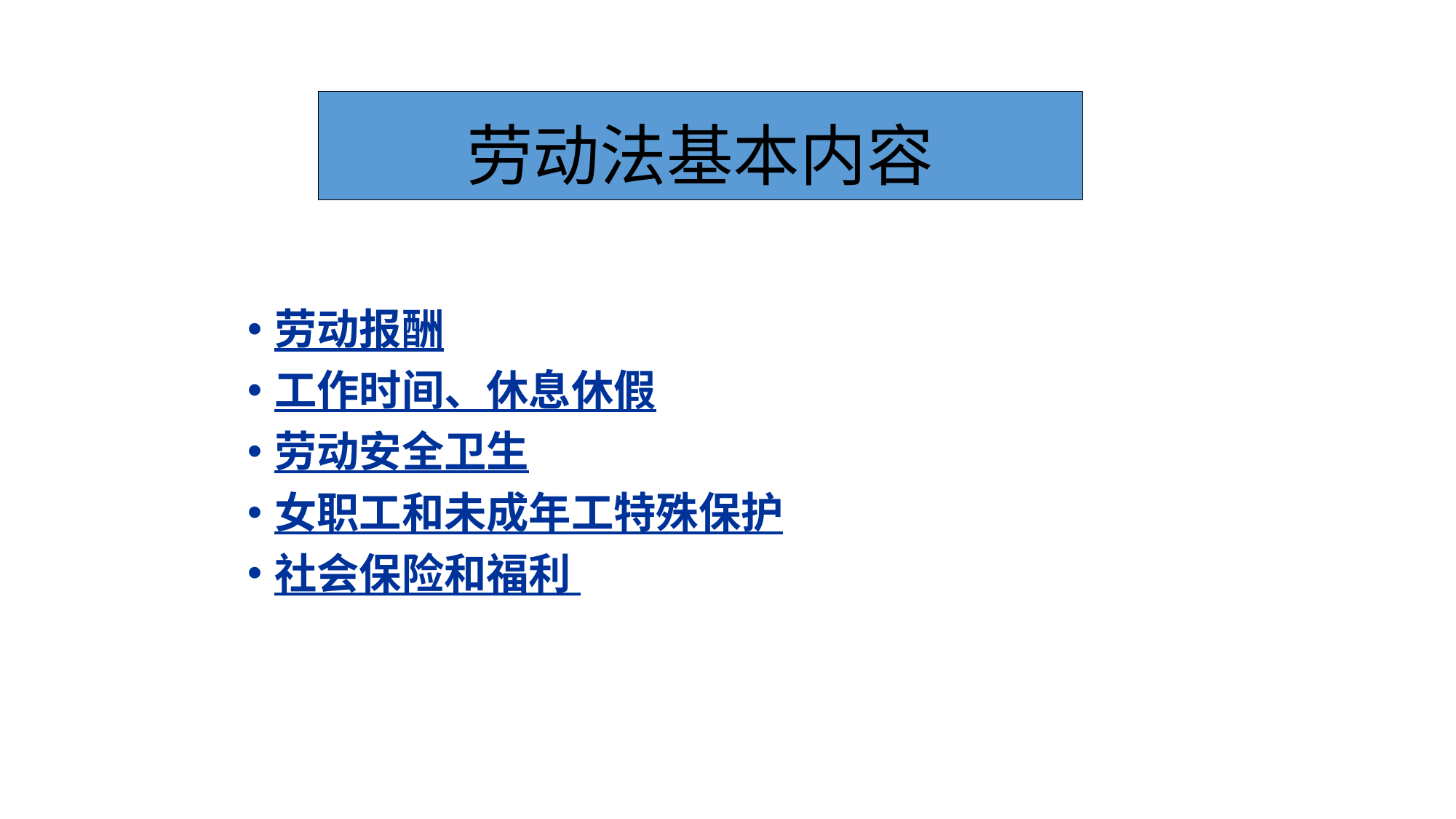

# 劳动法基本内容
劳动报酬
工作时间、休息休假
劳动安全卫生
女职工和未成年工特殊保护
社会保险和福利